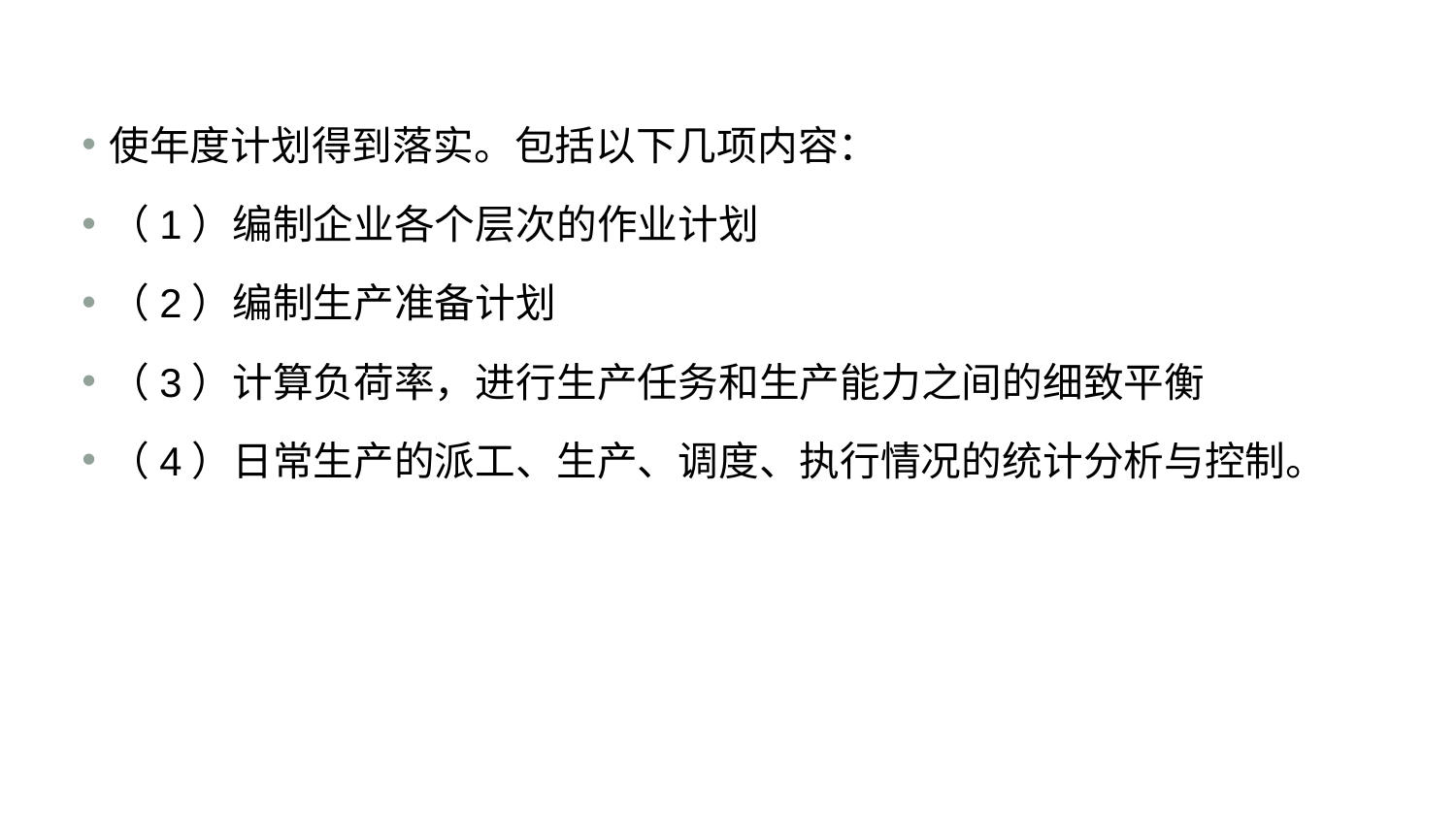

#
使年度计划得到落实。包括以下几项内容：
（1）编制企业各个层次的作业计划
（2）编制生产准备计划
（3）计算负荷率，进行生产任务和生产能力之间的细致平衡
（4）日常生产的派工、生产、调度、执行情况的统计分析与控制。